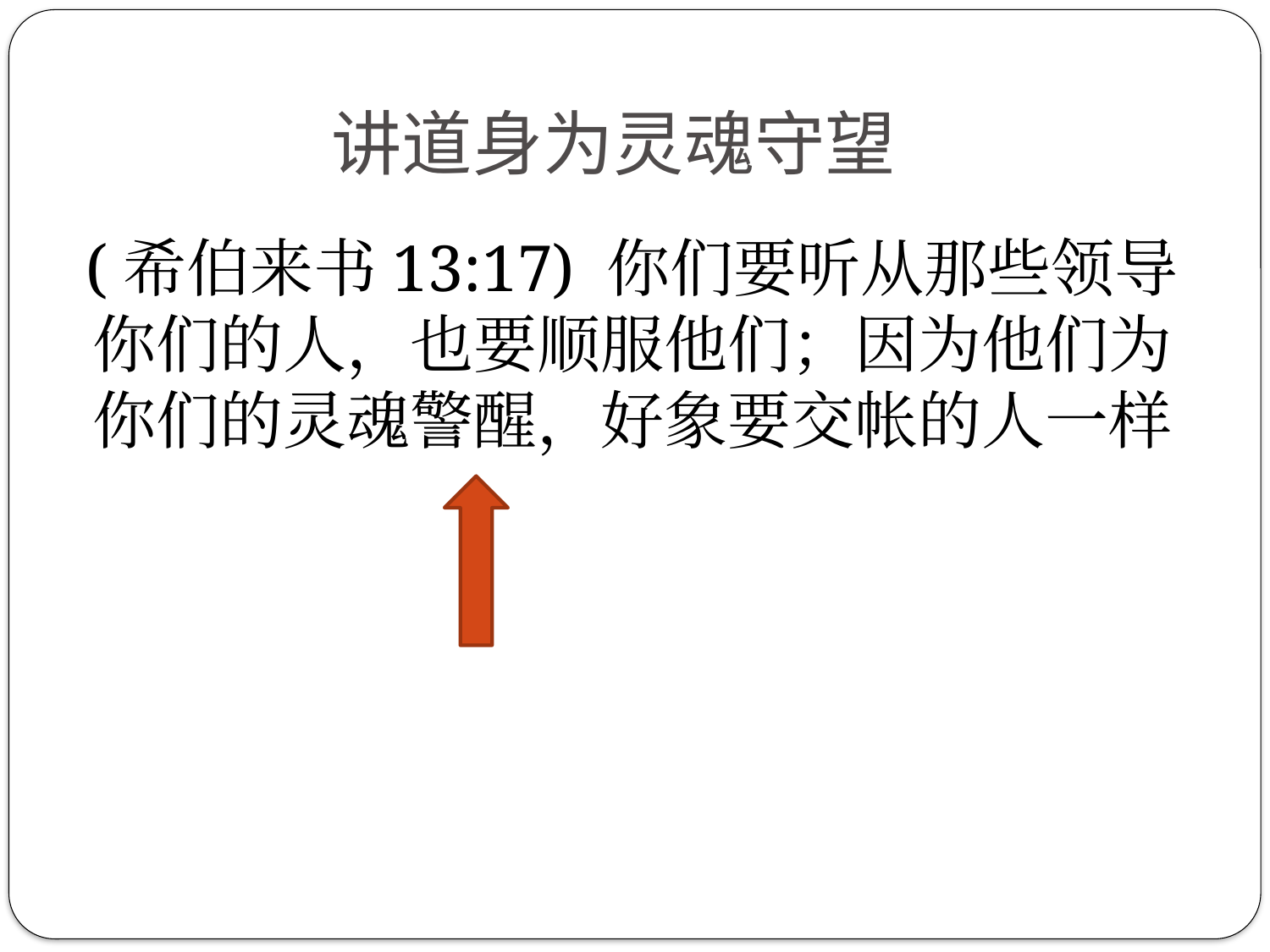

# 讲道身为灵魂守望
(希伯来书13:17) 你们要听从那些领导你们的人，也要顺服他们；因为他们为你们的灵魂警醒，好象要交帐的人一样